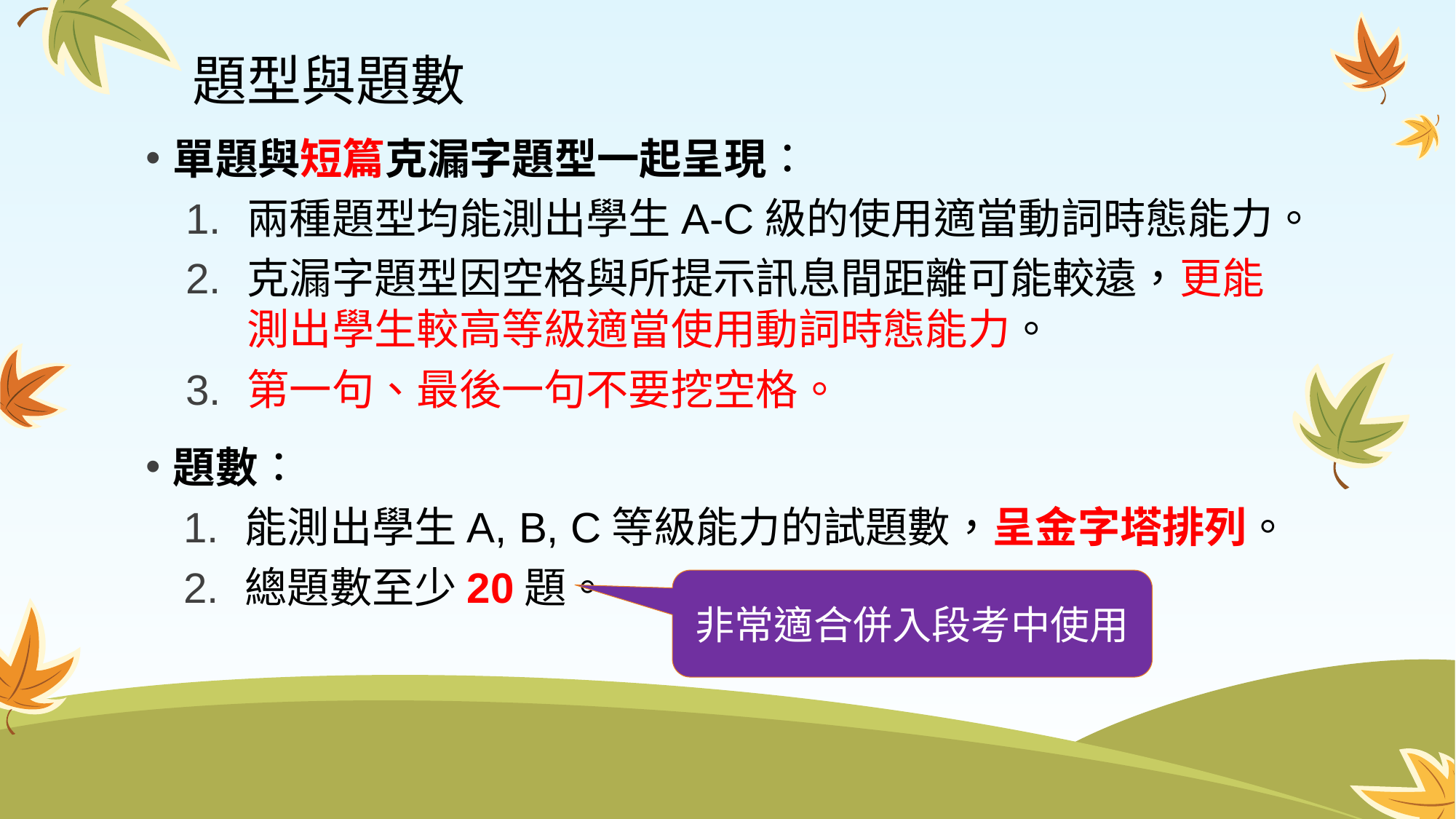

# 題型與題數
單題與短篇克漏字題型一起呈現：
兩種題型均能測出學生A-C級的使用適當動詞時態能力。
克漏字題型因空格與所提示訊息間距離可能較遠，更能測出學生較高等級適當使用動詞時態能力。
第一句、最後一句不要挖空格。
題數：
能測出學生A, B, C等級能力的試題數，呈金字塔排列。
總題數至少20題。
非常適合併入段考中使用